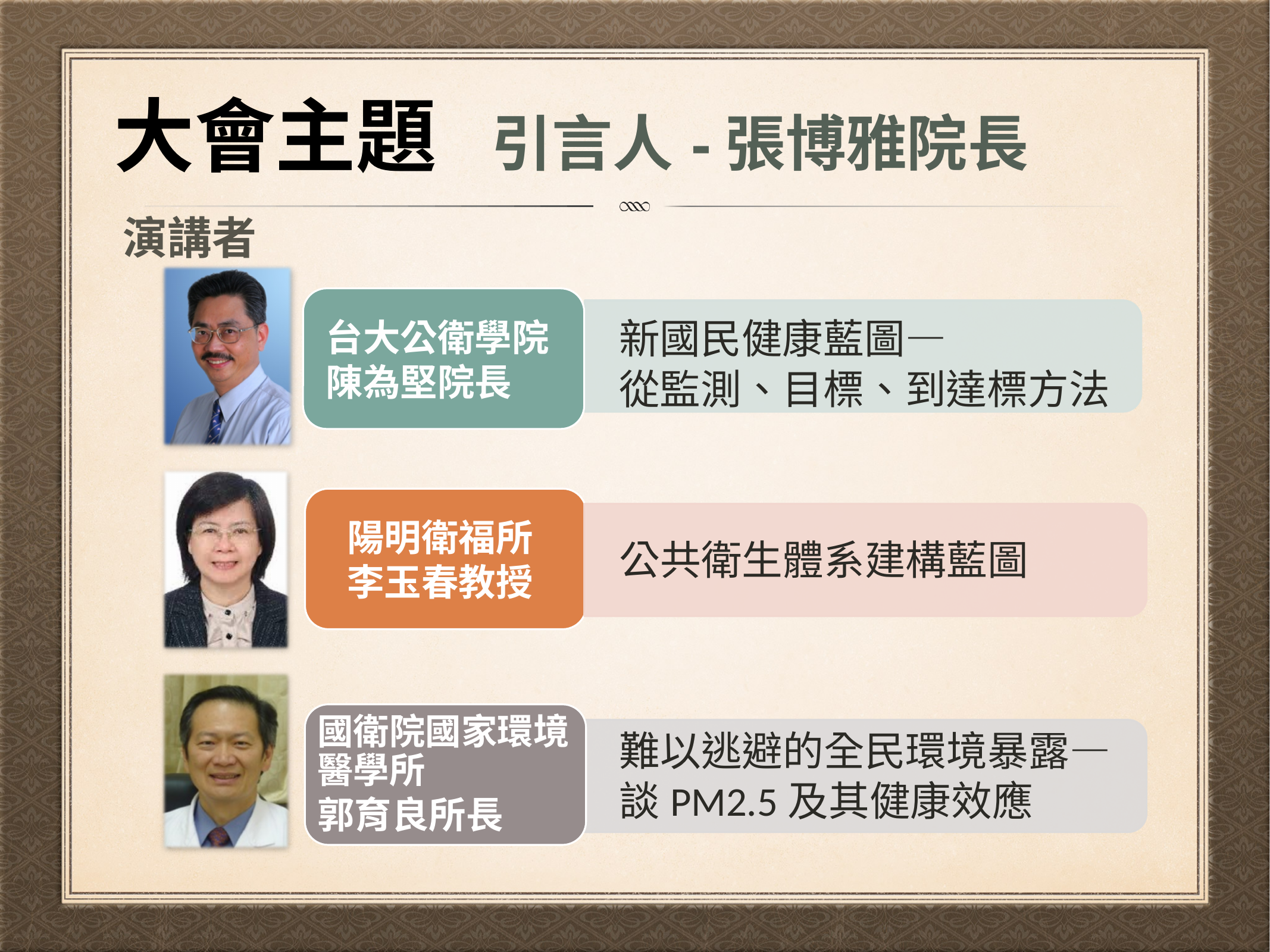

# 大會主題   引言人-張博雅院長
演講者

台大公衛學院
陳為堅院長

新國民健康藍圖—
從監測、目標、到達標方法

陽明衛福所
李玉春教授

公共衛生體系建構藍圖

國衛院國家環境醫學所
郭育良所長

難以逃避的全民環境暴露—
談PM2.5及其健康效應